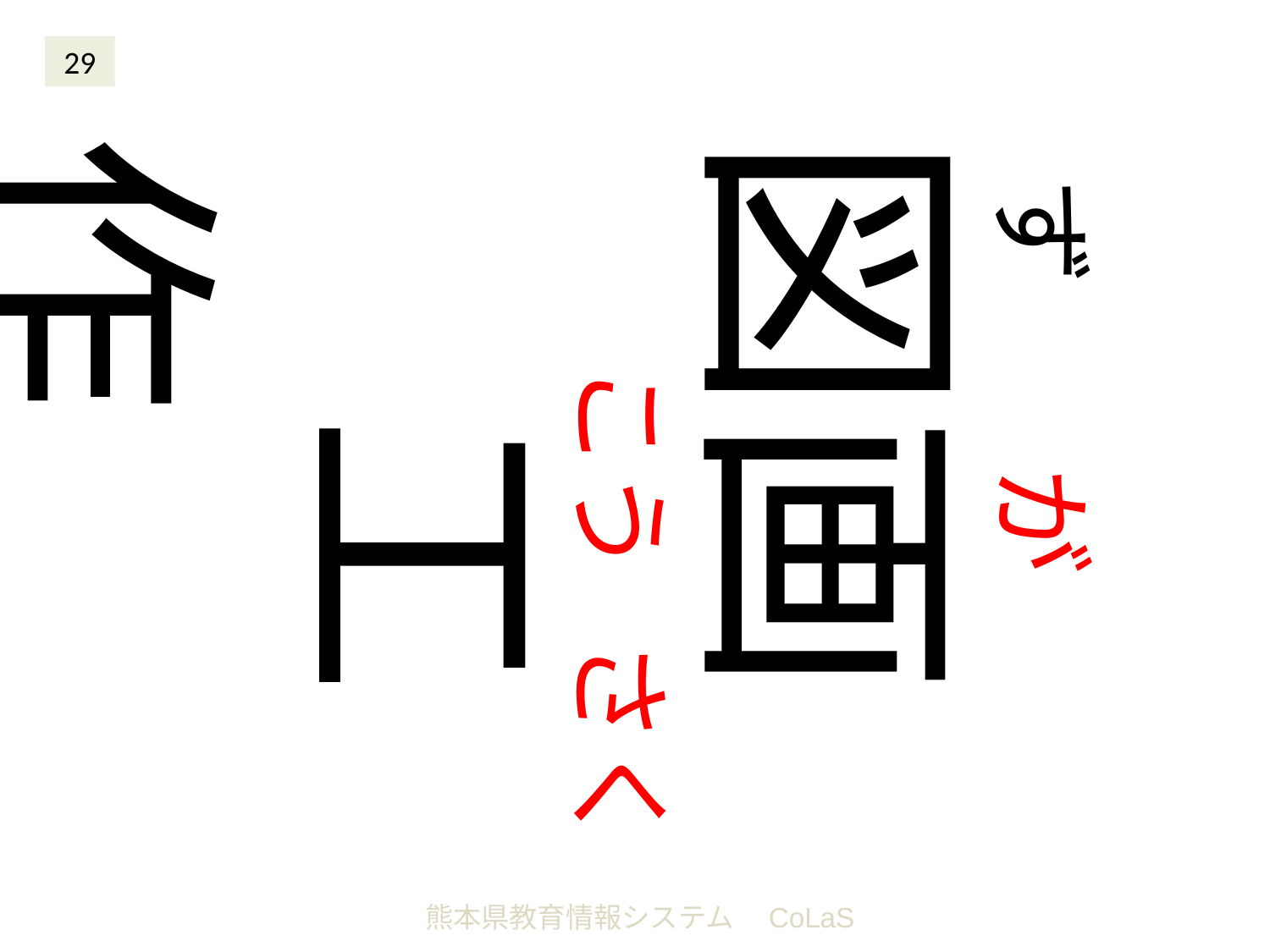

29
図画

　工作
ず
こう
が
さく